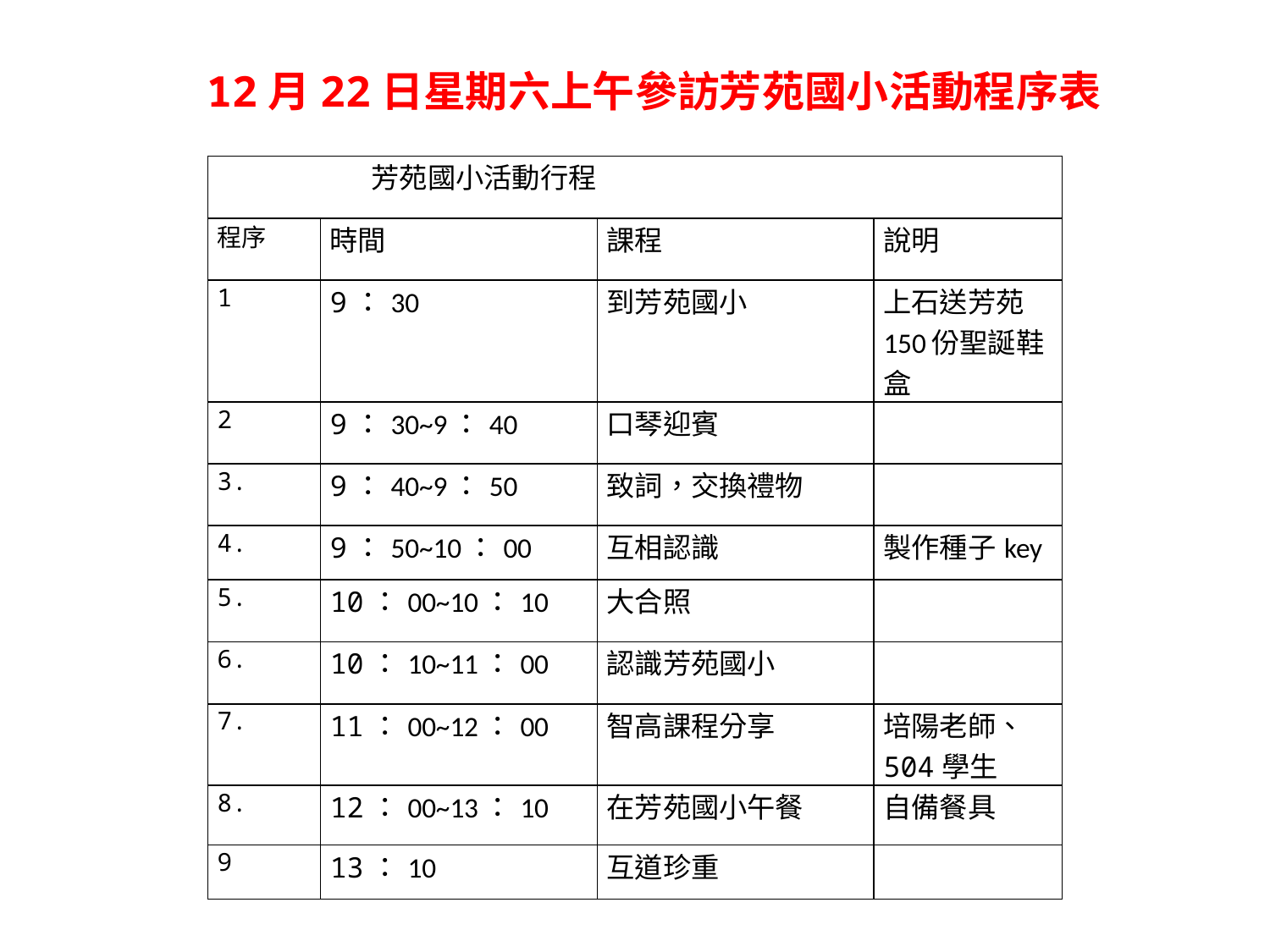

12月22日星期六上午參訪芳苑國小活動程序表

| 芳苑國小活動行程 |  |  |  |
| --- | --- | --- | --- |
| 程序 | 時間 | 課程 | 說明 |
| 1 | 9：30 | 到芳苑國小 | 上石送芳苑150份聖誕鞋盒 |
| 2 | 9：30~9：40 | 口琴迎賓 |  |
| 3. | 9：40~9：50 | 致詞，交換禮物 |  |
| 4. | 9：50~10：00 | 互相認識 | 製作種子key |
| 5. | 10：00~10：10 | 大合照 |  |
| 6. | 10：10~11：00 | 認識芳苑國小 |  |
| 7. | 11：00~12：00 | 智高課程分享 | 培陽老師、 504學生 |
| 8. | 12：00~13：10 | 在芳苑國小午餐 | 自備餐具 |
| 9 | 13：10 | 互道珍重 |  |